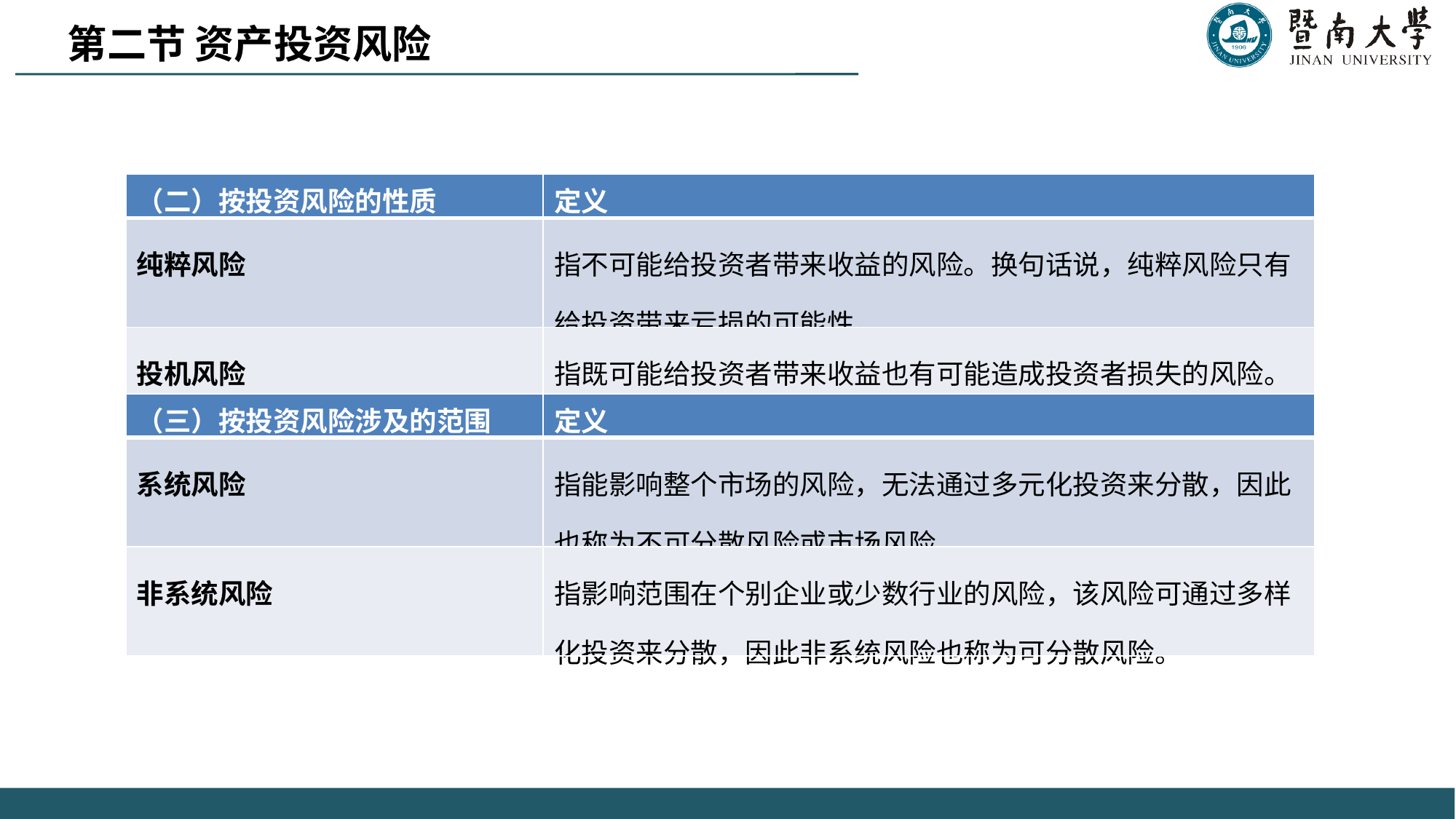

第二节 资产投资风险
| （二）按投资风险的性质 | 定义 |
| --- | --- |
| 纯粹风险 | 指不可能给投资者带来收益的风险。换句话说，纯粹风险只有给投资带来亏损的可能性。 |
| 投机风险 | 指既可能给投资者带来收益也有可能造成投资者损失的风险。 |
| （三）按投资风险涉及的范围 | 定义 |
| --- | --- |
| 系统风险 | 指能影响整个市场的风险，无法通过多元化投资来分散，因此也称为不可分散风险或市场风险。 |
| 非系统风险 | 指影响范围在个别企业或少数行业的风险，该风险可通过多样化投资来分散，因此非系统风险也称为可分散风险。 |